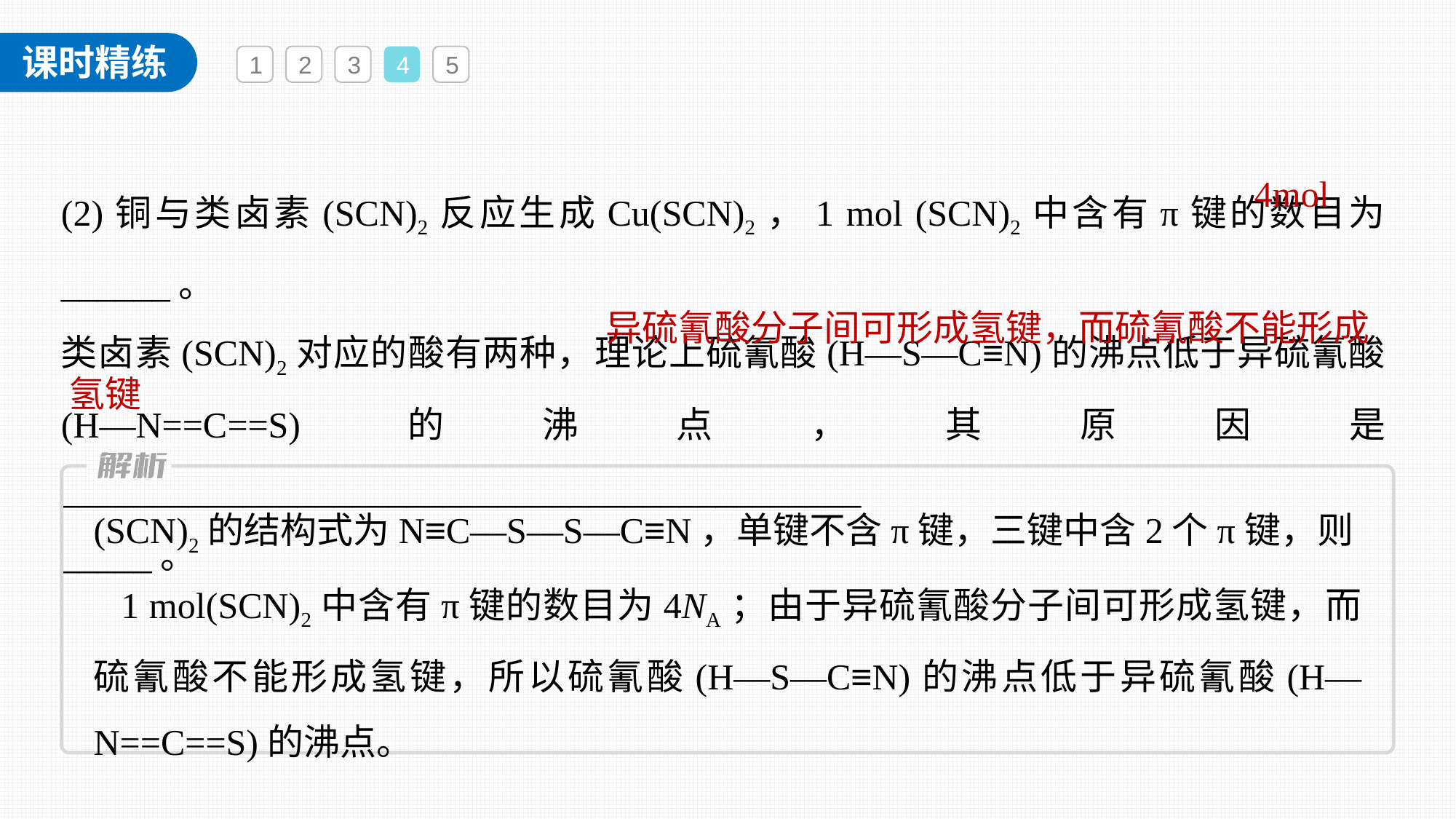

1
2
3
4
5
(2)铜与类卤素(SCN)2反应生成Cu(SCN)2，1 mol (SCN)2中含有π键的数目为______。
类卤素(SCN)2对应的酸有两种，理论上硫氰酸(H—S—C≡N)的沸点低于异硫氰酸(H—N==C==S)的沸点，其原因是____________________________________________
_____。
4mol
异硫氰酸分子间可形成氢键，而硫氰酸不能形成
氢键

(SCN)2的结构式为N≡C—S—S—C≡N，单键不含π键，三键中含2个π键，则    1 mol(SCN)2中含有π键的数目为4NA；由于异硫氰酸分子间可形成氢键，而硫氰酸不能形成氢键，所以硫氰酸(H—S—C≡N)的沸点低于异硫氰酸(H—N==C==S)的沸点。